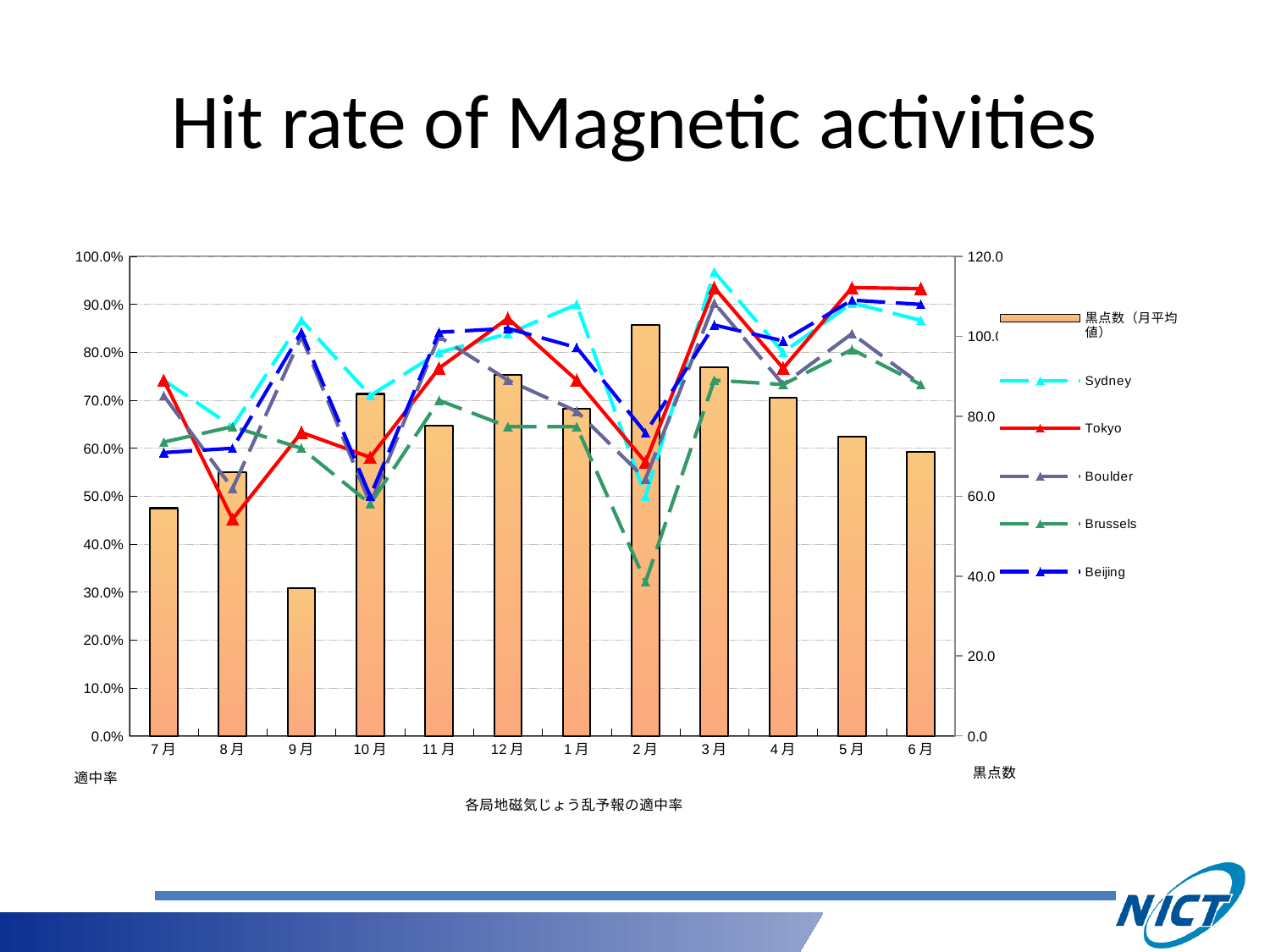

# Hit rate of Magnetic activities

### Chart: 各局地磁気じょう乱予報の適中率

| Category | 黒点数（月平均値） | Sydney | Tokyo | Boulder | Brussels | Beijing |
|---|---|---|---|---|---|---|